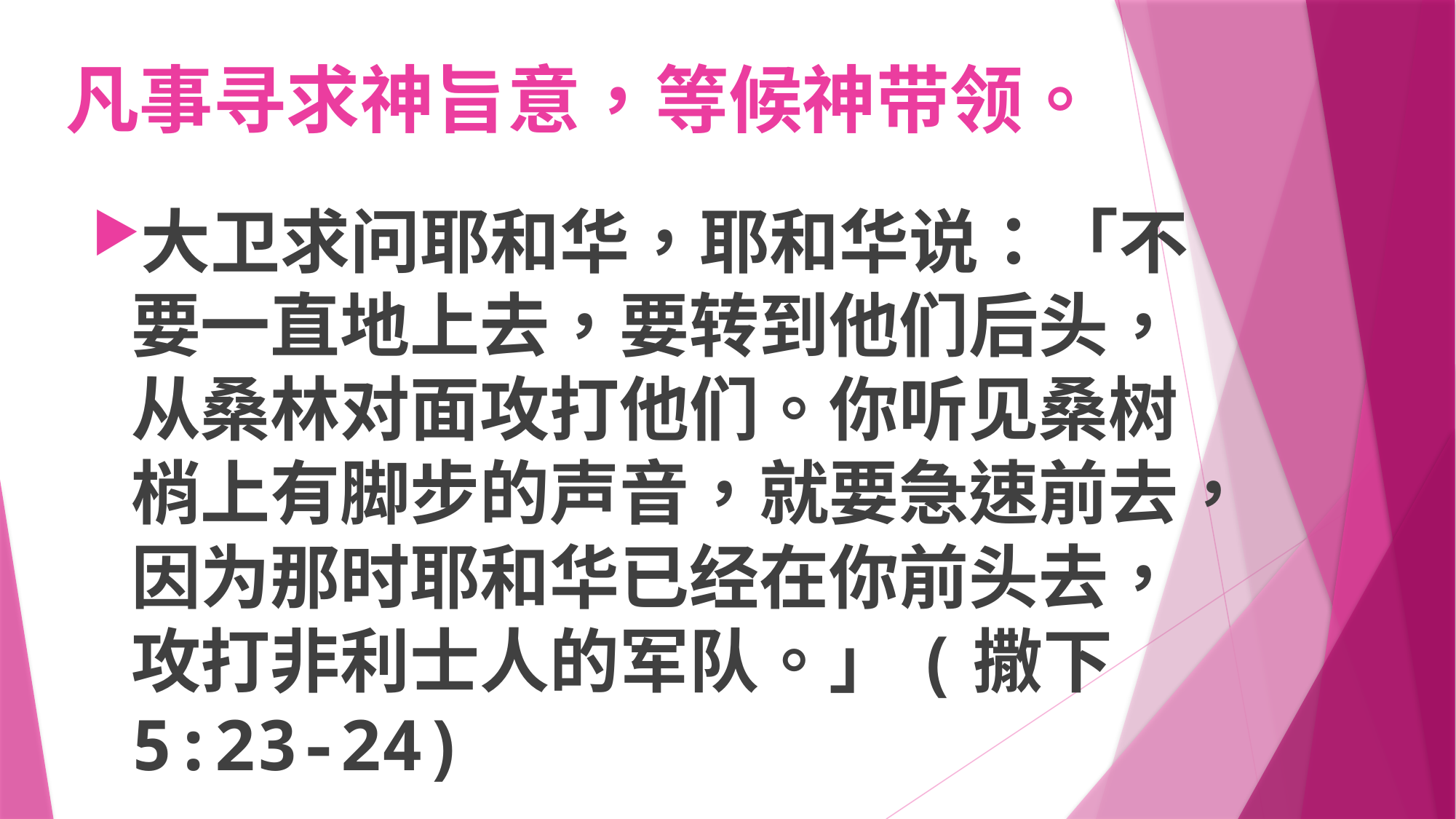

# 凡事寻求神旨意，等候神带领。
大卫求问耶和华，耶和华说：「不要一直地上去，要转到他们后头，从桑林对面攻打他们。你听见桑树梢上有脚步的声音，就要急速前去，因为那时耶和华已经在你前头去，攻打非利士人的军队。」(撒下5:23-24)